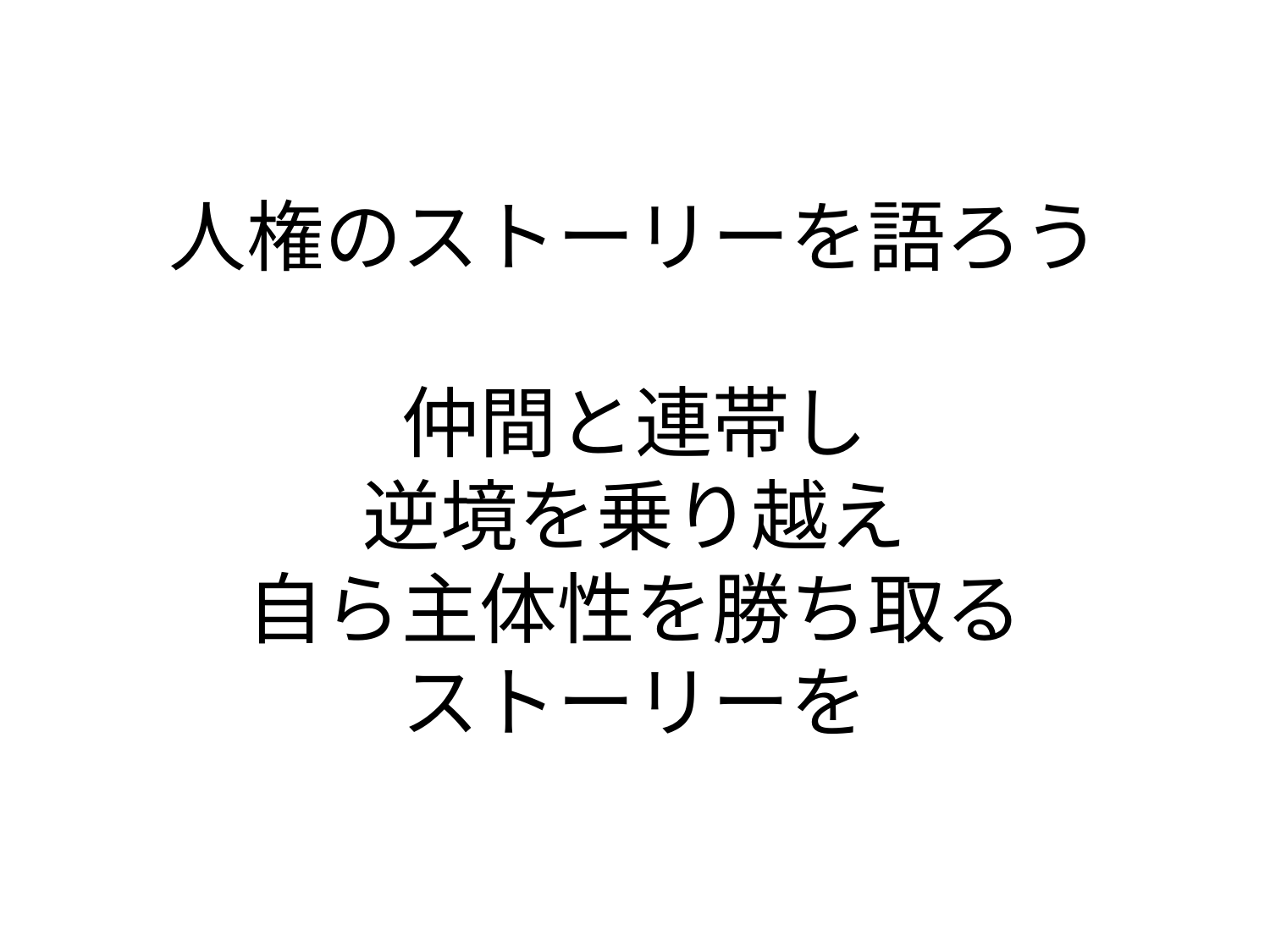

# 人権のストーリーを語ろう 仲間と連帯し 逆境を乗り越え 自ら主体性を勝ち取る ストーリーを